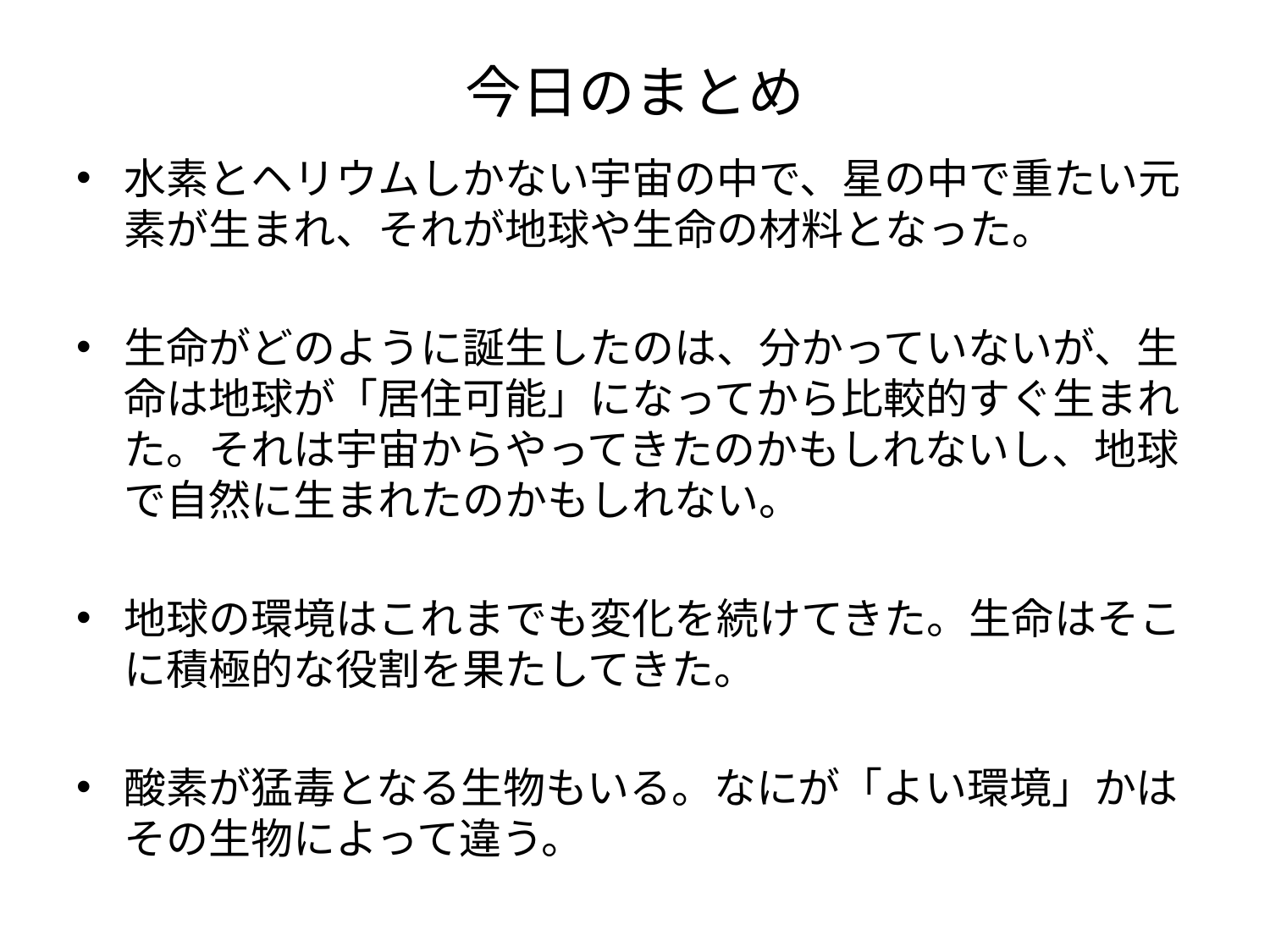

# 今日のまとめ
水素とヘリウムしかない宇宙の中で、星の中で重たい元素が生まれ、それが地球や生命の材料となった。

生命がどのように誕生したのは、分かっていないが、生命は地球が「居住可能」になってから比較的すぐ生まれた。それは宇宙からやってきたのかもしれないし、地球で自然に生まれたのかもしれない。

地球の環境はこれまでも変化を続けてきた。生命はそこに積極的な役割を果たしてきた。

酸素が猛毒となる生物もいる。なにが「よい環境」かはその生物によって違う。